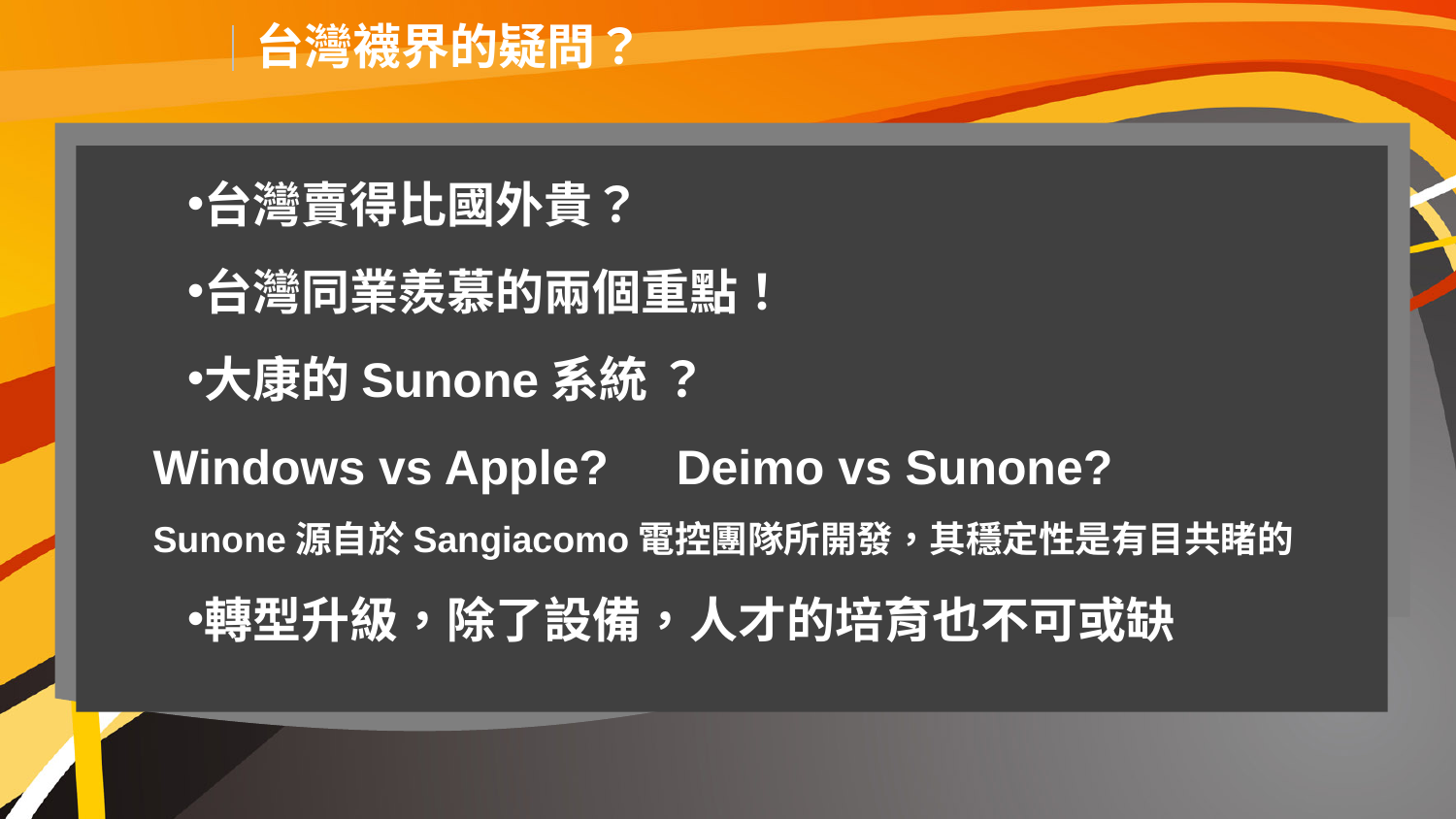

台灣襪界的疑問？

台灣賣得比國外貴？
台灣同業羨慕的兩個重點！
大康的Sunone系統 ？
Windows vs Apple?     Deimo vs Sunone?
Sunone源自於Sangiacomo電控團隊所開發，其穩定性是有目共睹的
轉型升級，除了設備，人才的培育也不可或缺